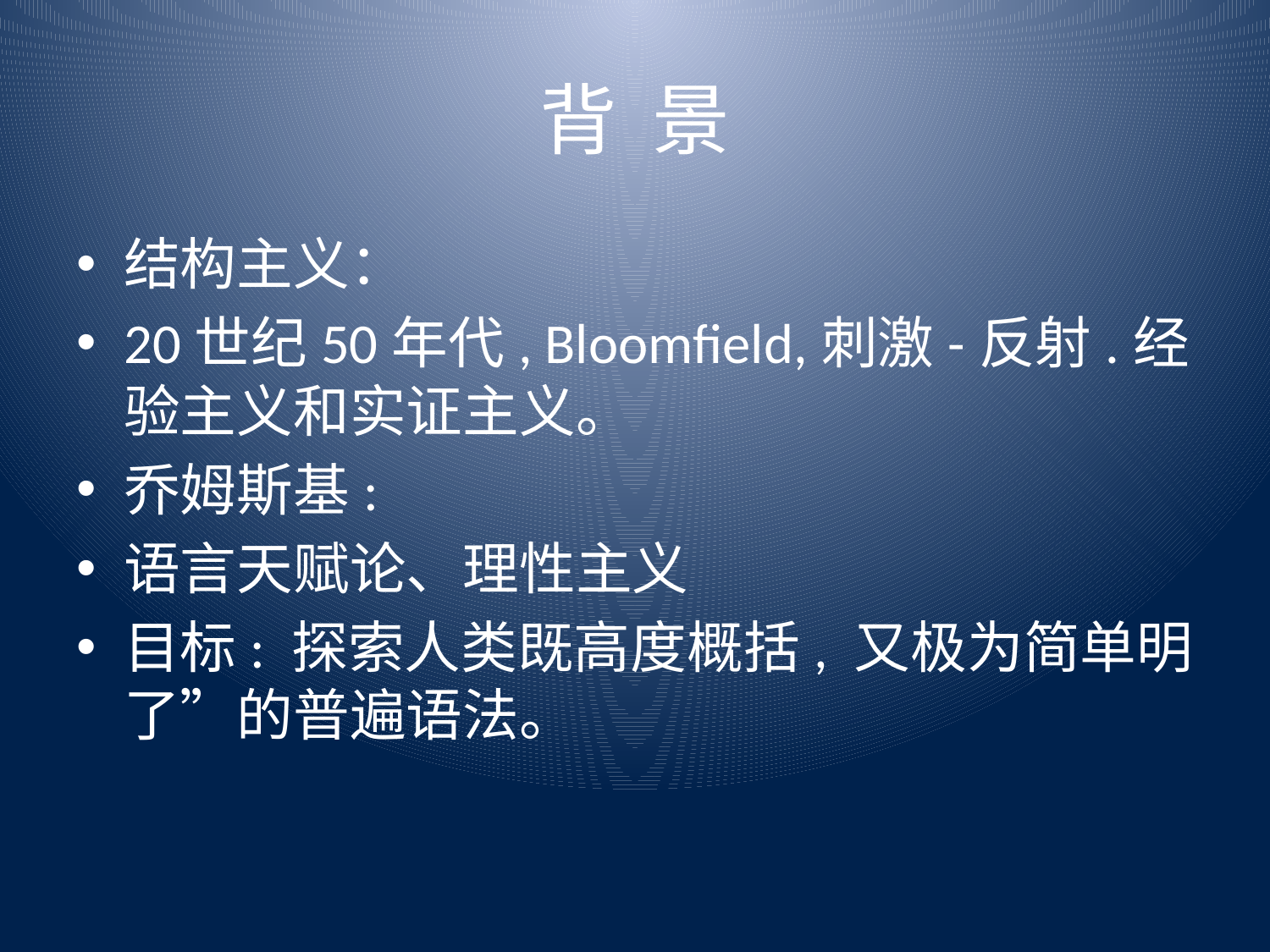

# 背  景
结构主义：
20世纪50年代, Bloomfield,刺激-反射.经验主义和实证主义。
乔姆斯基:
语言天赋论、理性主义
目标: 探索人类既高度概括, 又极为简单明了”的普遍语法。